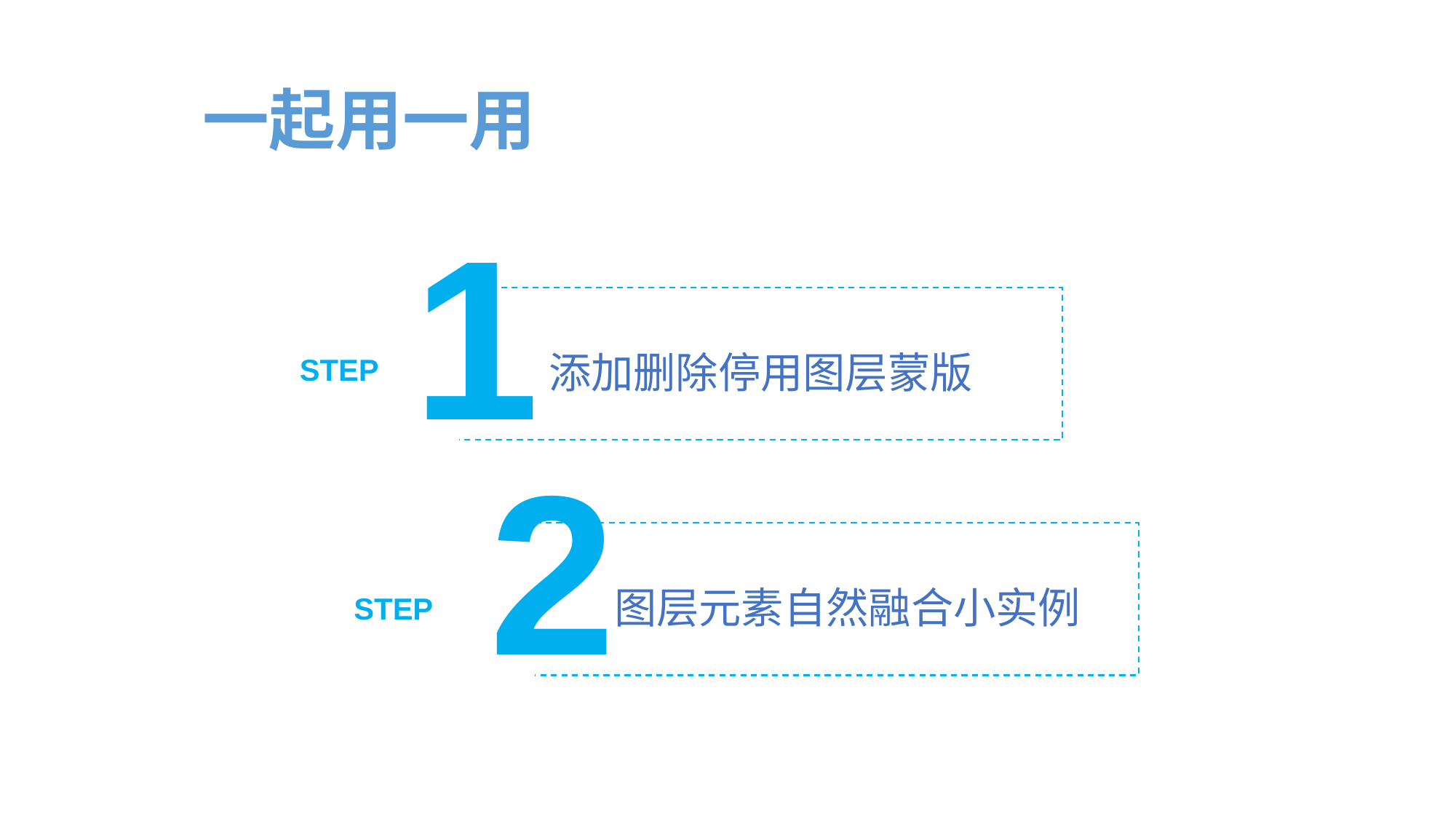

一起用一用
1
添加删除停用图层蒙版

STEP
2
图层元素自然融合小实例

STEP